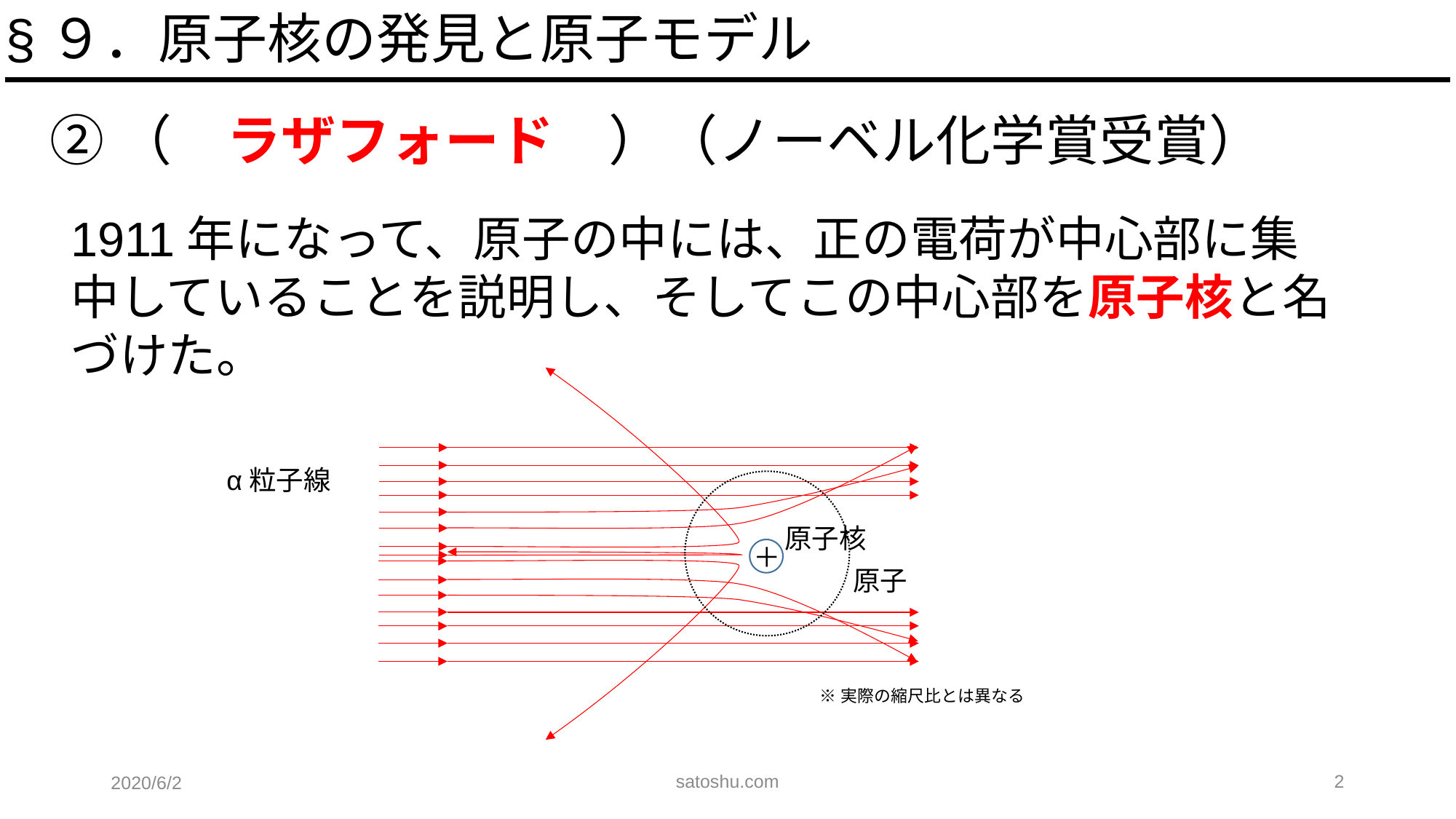

§９．原子核の発見と原子モデル
②（　ラザフォード　）（ノーベル化学賞受賞）
1911年になって、原子の中には、正の電荷が中心部に集中していることを説明し、そしてこの中心部を原子核と名づけた。

α粒子線

原子核
＋

原子

※実際の縮尺比とは異なる
satoshu.com
2
2020/6/2